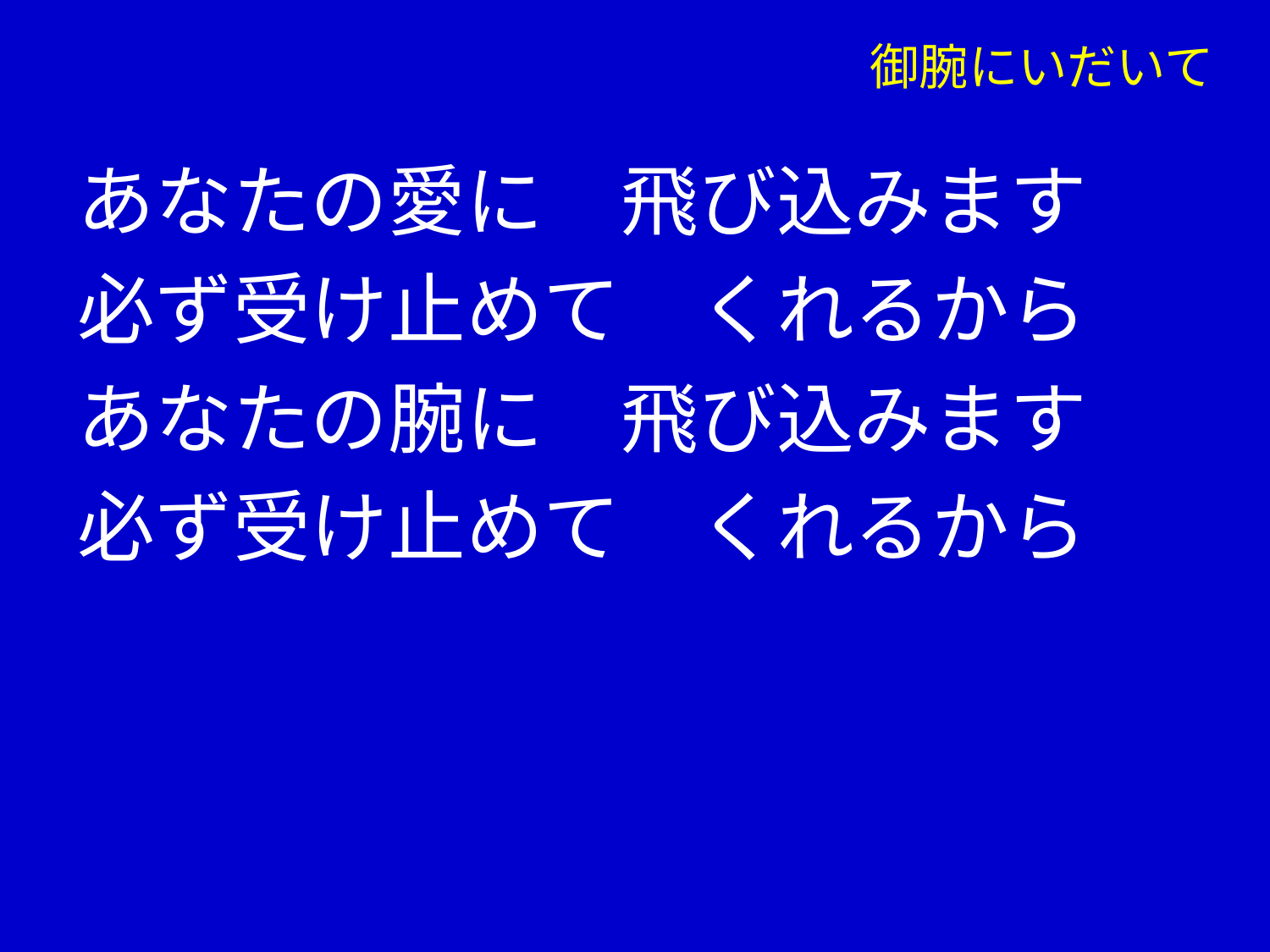

# 御腕にいだいて
あなたの愛に　飛び込みます
必ず受け止めて　くれるから
あなたの腕に　飛び込みます
必ず受け止めて　くれるから